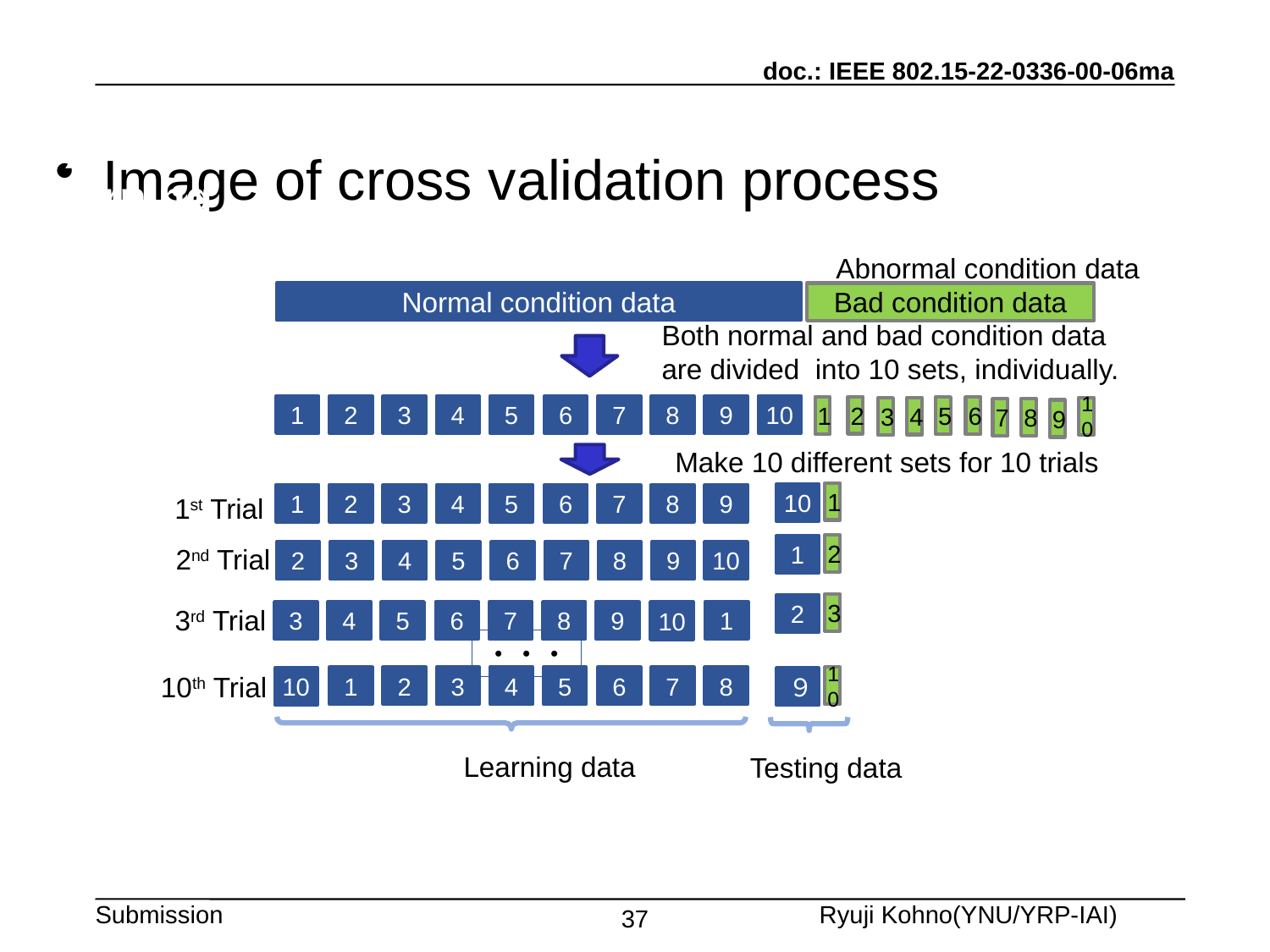

(6)Experiment and Evaluation for Applied Machine Learning
Image of cross validation process
Abnormal condition data
Normal condition data
Bad condition data
Both normal and bad condition data
are divided  into 10 sets, individually.

1
2
3
4
5
6
7
8
9
10
2
1
6
5
4
10
3
8
7
9
Make 10 different sets for 10 trials

1
10
1st Trial
1
2
3
4
5
6
7
8
9

2
1
2nd Trial
10
2
3
4
5
6
7
8
9
3
2
3rd Trial
1
3
4
5
6
7
8
9
10
・・・
10th Trial
10
1
2
3
4
5
6
7
8
10
９

Learning data
Testing data
37